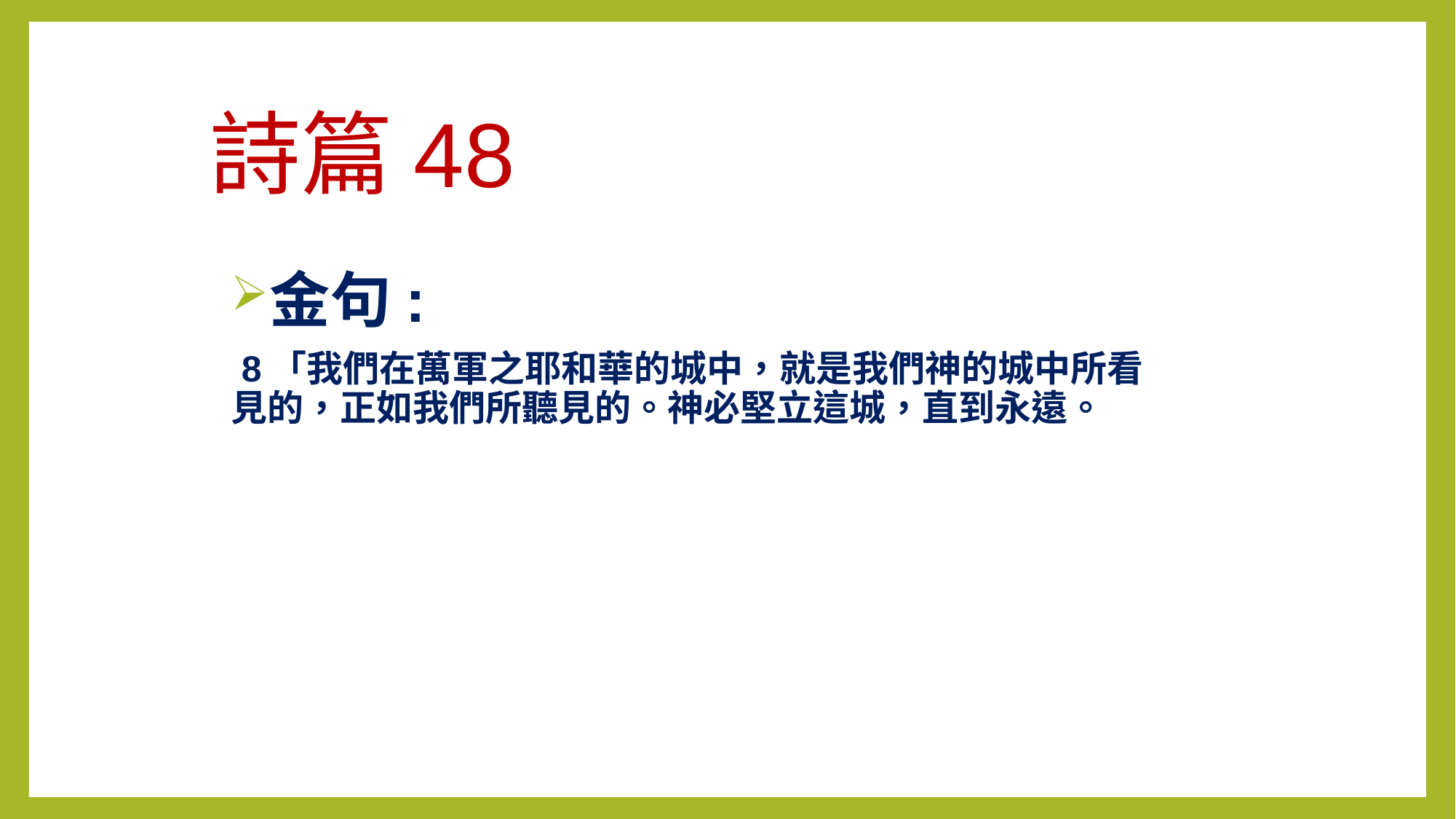

# 詩篇48
金句:
 8「我們在萬軍之耶和華的城中，就是我們神的城中所看見的，正如我們所聽見的。神必堅立這城，直到永遠。